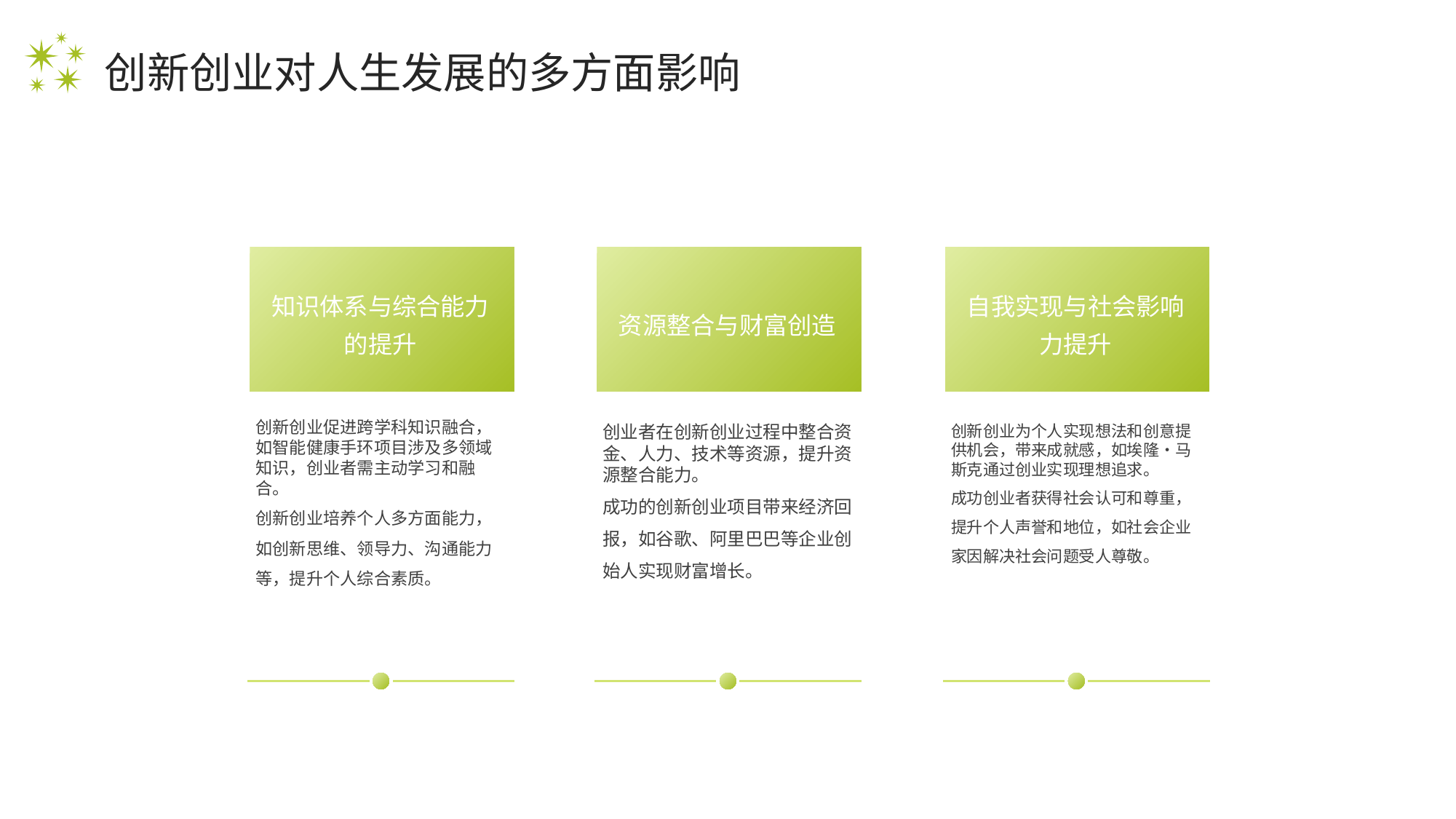

创新创业对人生发展的多方面影响

知识体系与综合能力的提升
资源整合与财富创造
自我实现与社会影响力提升
创新创业促进跨学科知识融合，如智能健康手环项目涉及多领域知识，创业者需主动学习和融合。
创新创业培养个人多方面能力，如创新思维、领导力、沟通能力等，提升个人综合素质。
创业者在创新创业过程中整合资金、人力、技术等资源，提升资源整合能力。
成功的创新创业项目带来经济回报，如谷歌、阿里巴巴等企业创始人实现财富增长。
创新创业为个人实现想法和创意提供机会，带来成就感，如埃隆・马斯克通过创业实现理想追求。
成功创业者获得社会认可和尊重，提升个人声誉和地位，如社会企业家因解决社会问题受人尊敬。